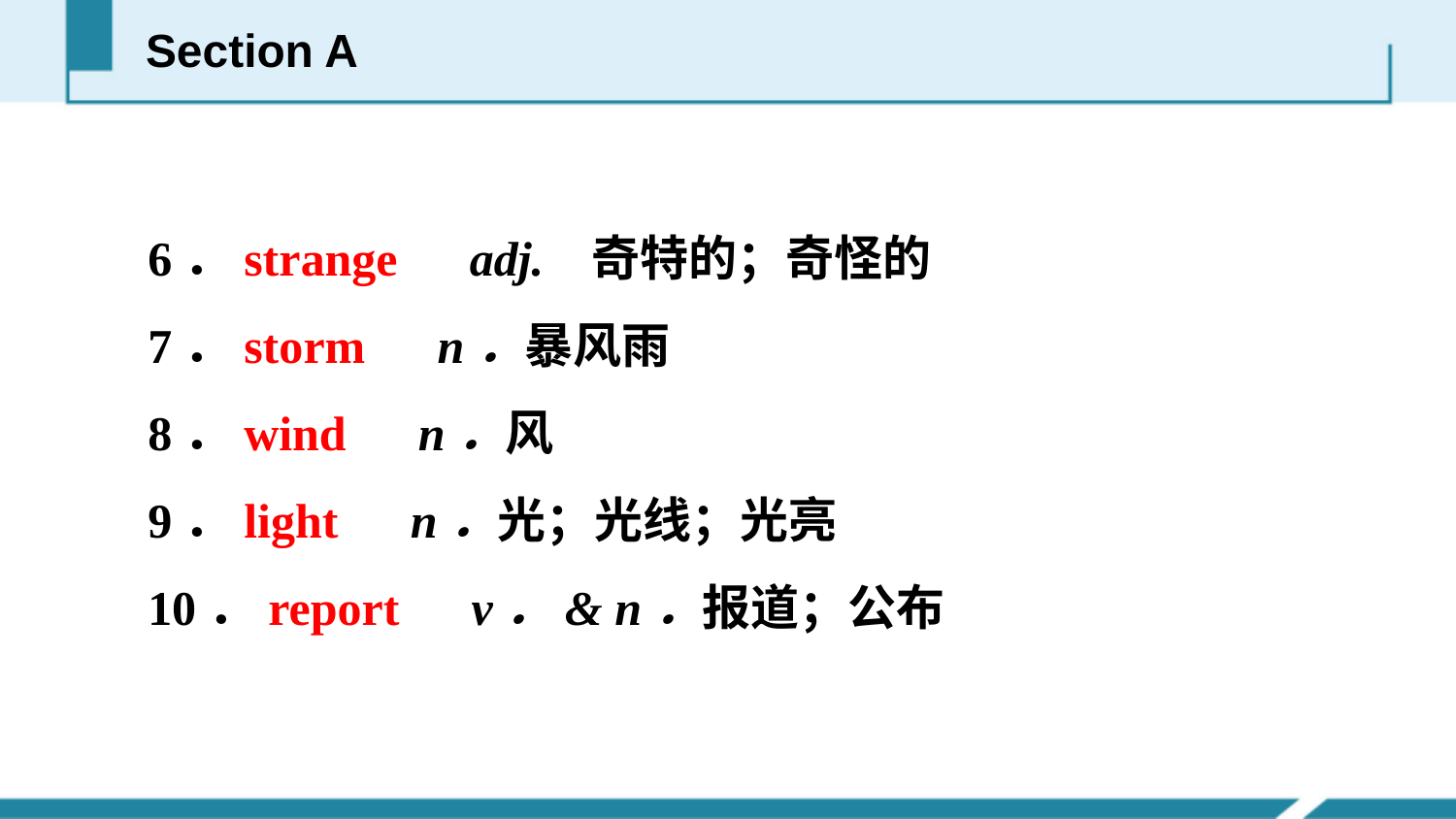

Section A
6．strange　adj.   奇特的；奇怪的
7．storm　n．暴风雨
8．wind　n．风
9．light　n．光；光线；光亮
10．report　v．& n．报道；公布